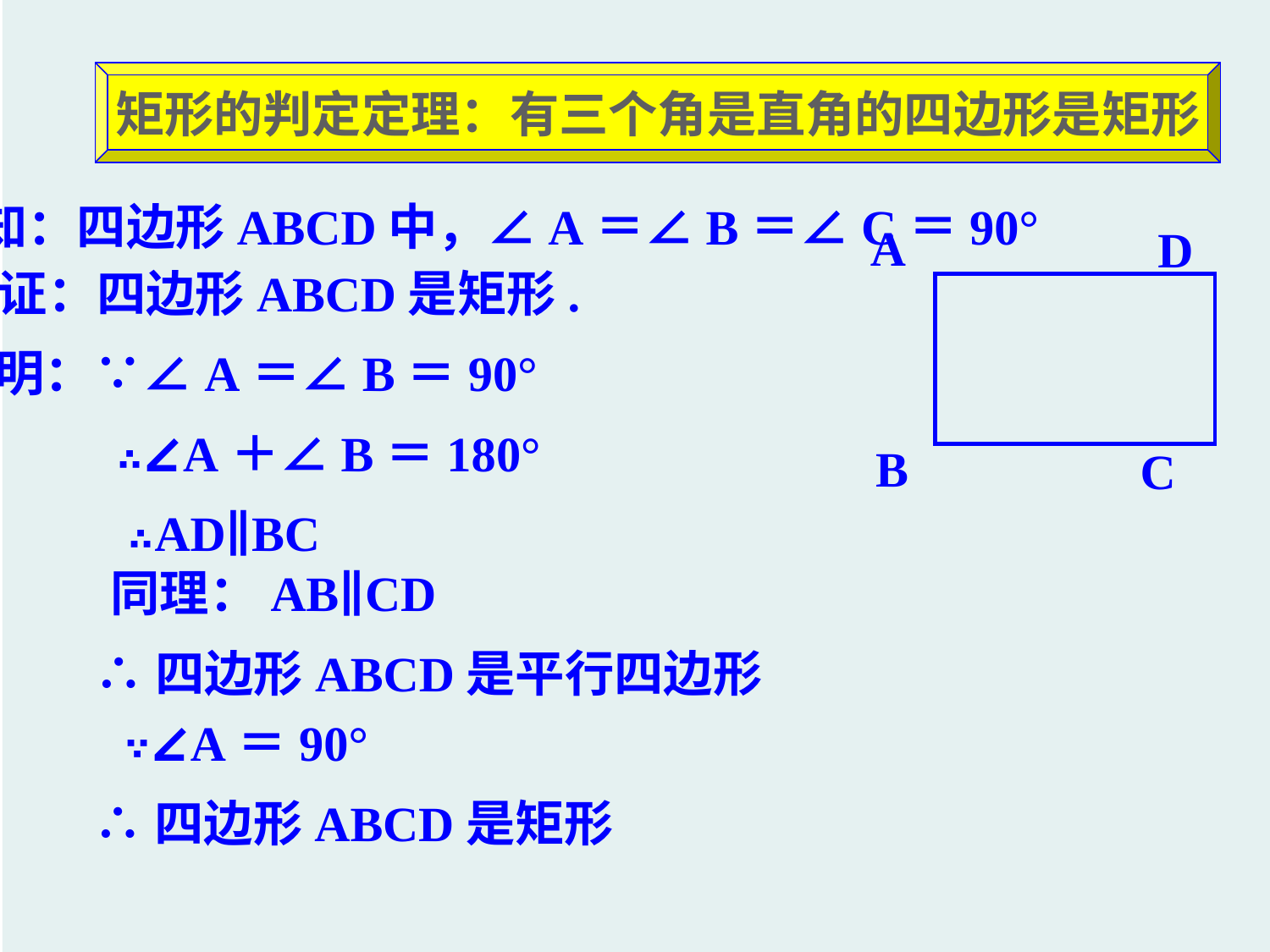

矩形的判定定理：有三个角是直角的四边形是矩形
已知：四边形ABCD中，∠A＝∠B＝∠C＝90°
A
D

B
C
求证：四边形ABCD是矩形.
证明：∵∠A＝∠B＝90°
∴∠A＋∠B＝180°
∴AD∥BC
同理：AB∥CD
∴四边形ABCD是平行四边形
∵∠A＝90°
∴四边形ABCD是矩形